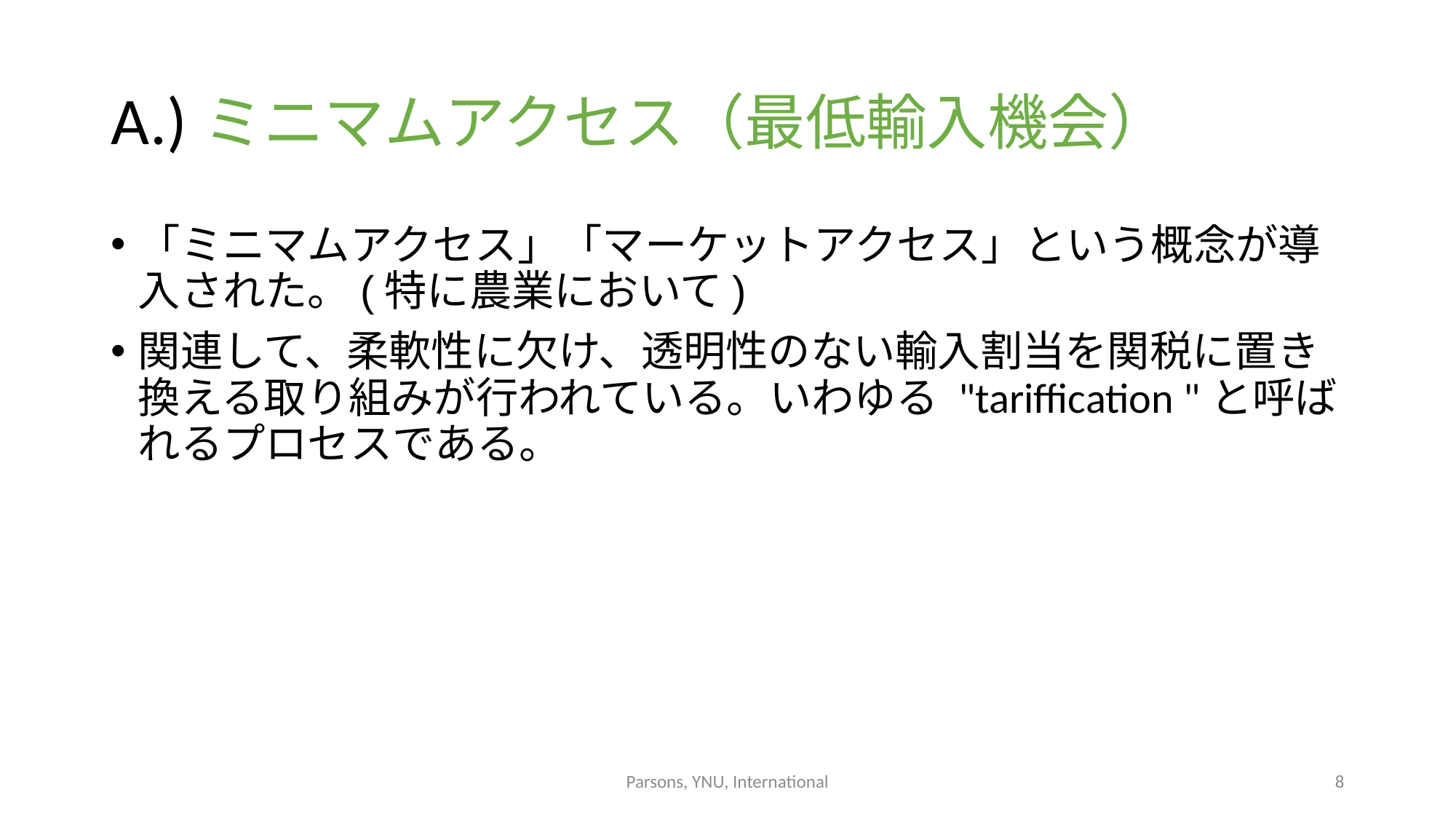

# A.)ミニマムアクセス（最低輸入機会）
「ミニマムアクセス」「マーケットアクセス」という概念が導入された。(特に農業において)
関連して、柔軟性に欠け、透明性のない輸入割当を関税に置き換える取り組みが行われている。いわゆる "tariffication "と呼ばれるプロセスである。

Parsons, YNU, International
8